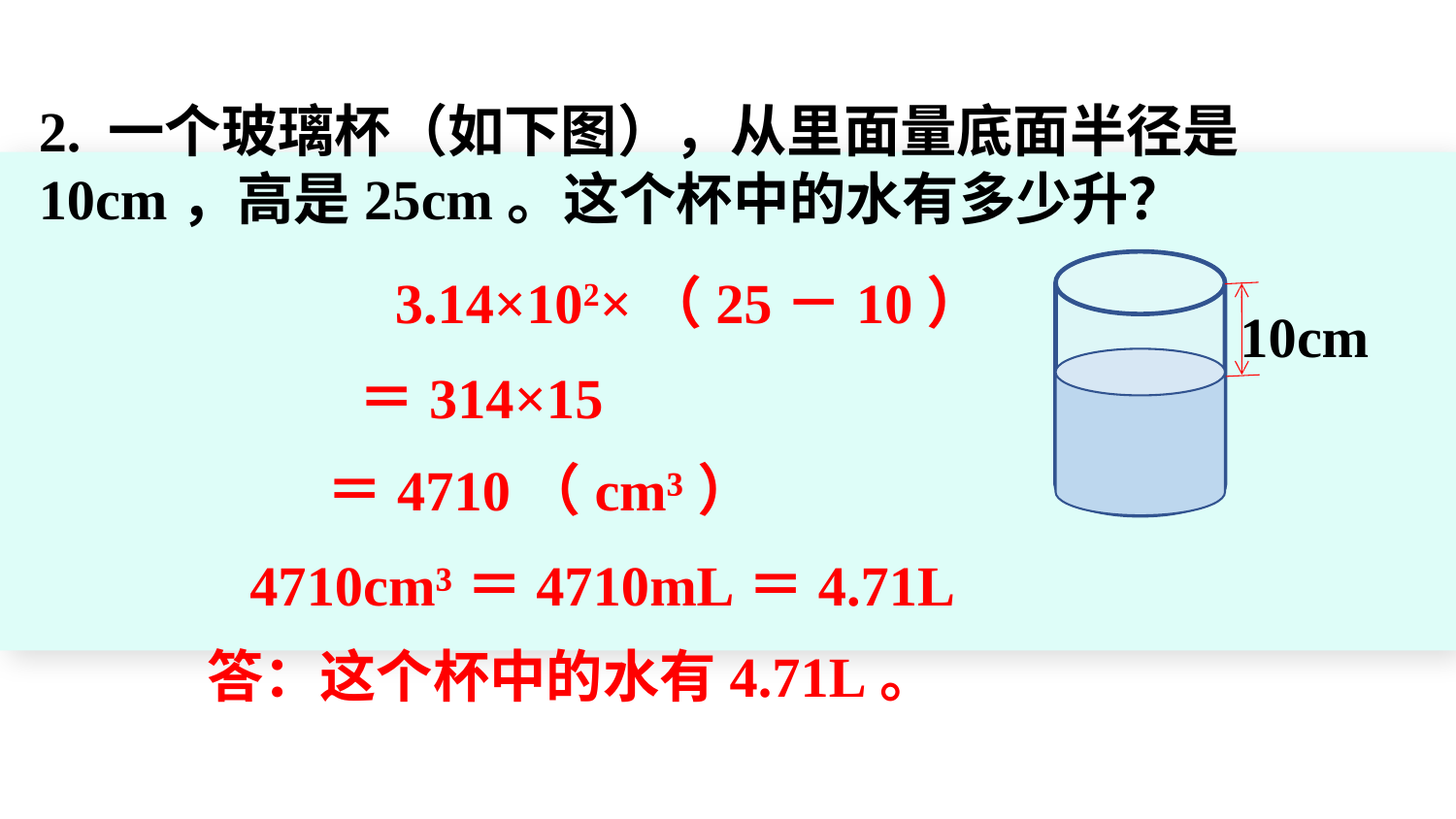

2. 一个玻璃杯（如下图），从里面量底面半径是10cm，高是25cm。这个杯中的水有多少升？
3.14×102×（25－10）

10cm
＝314×15
＝4710（cm³）
4710cm³＝4710mL＝4.71L
答：这个杯中的水有4.71L。